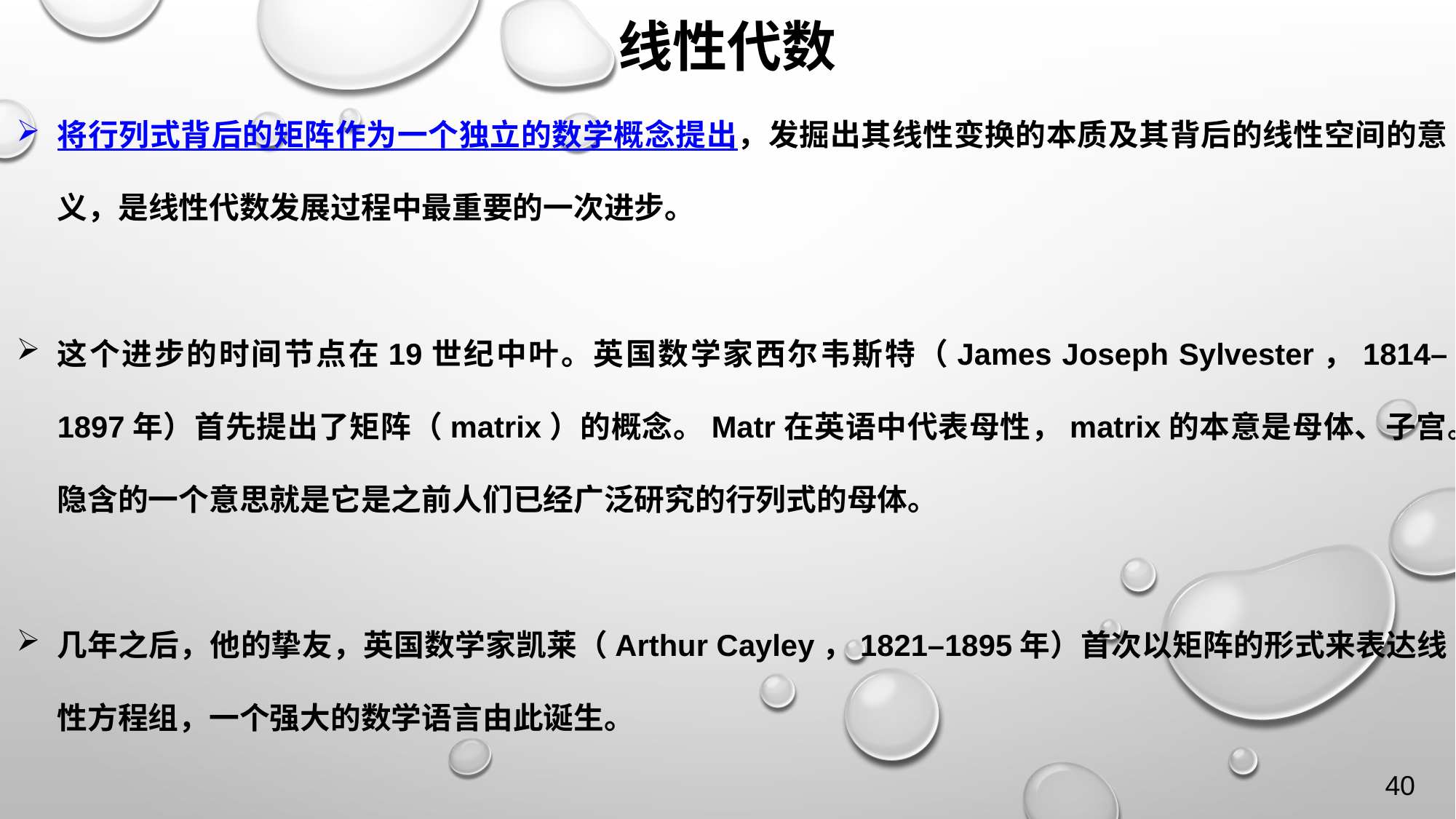

线性代数
将行列式背后的矩阵作为一个独立的数学概念提出，发掘出其线性变换的本质及其背后的线性空间的意义，是线性代数发展过程中最重要的一次进步。

这个进步的时间节点在19世纪中叶。英国数学家西尔韦斯特（James Joseph Sylvester，1814–1897年）首先提出了矩阵（matrix）的概念。Matr在英语中代表母性，matrix的本意是母体、子宫。隐含的一个意思就是它是之前人们已经广泛研究的行列式的母体。

几年之后，他的挚友，英国数学家凯莱（Arthur Cayley，1821–1895年）首次以矩阵的形式来表达线性方程组，一个强大的数学语言由此诞生。
40